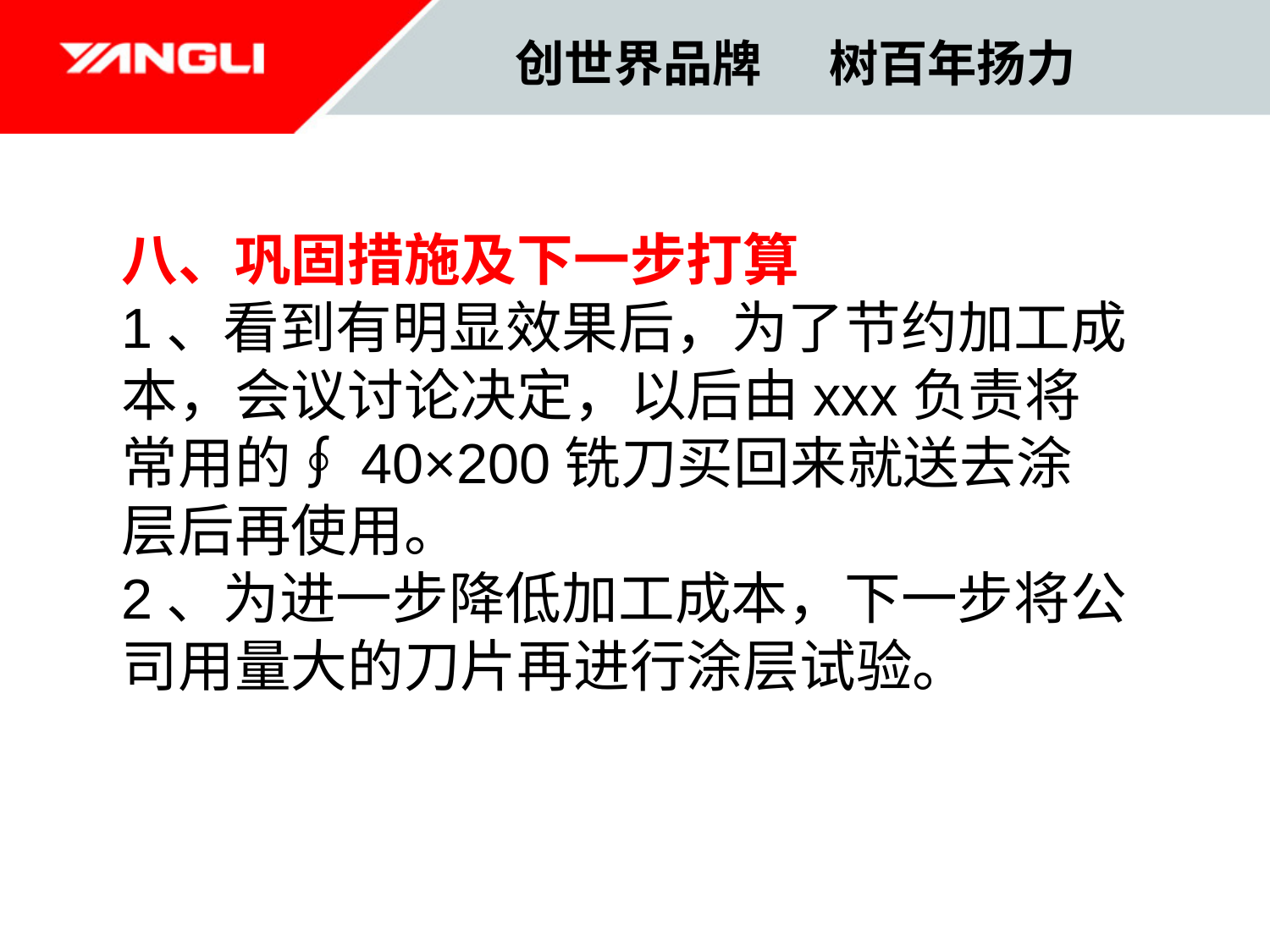

创世界品牌      树百年扬力
八、巩固措施及下一步打算
1、看到有明显效果后，为了节约加工成本，会议讨论决定，以后由xxx负责将常用的∮40×200铣刀买回来就送去涂层后再使用。
2、为进一步降低加工成本，下一步将公司用量大的刀片再进行涂层试验。